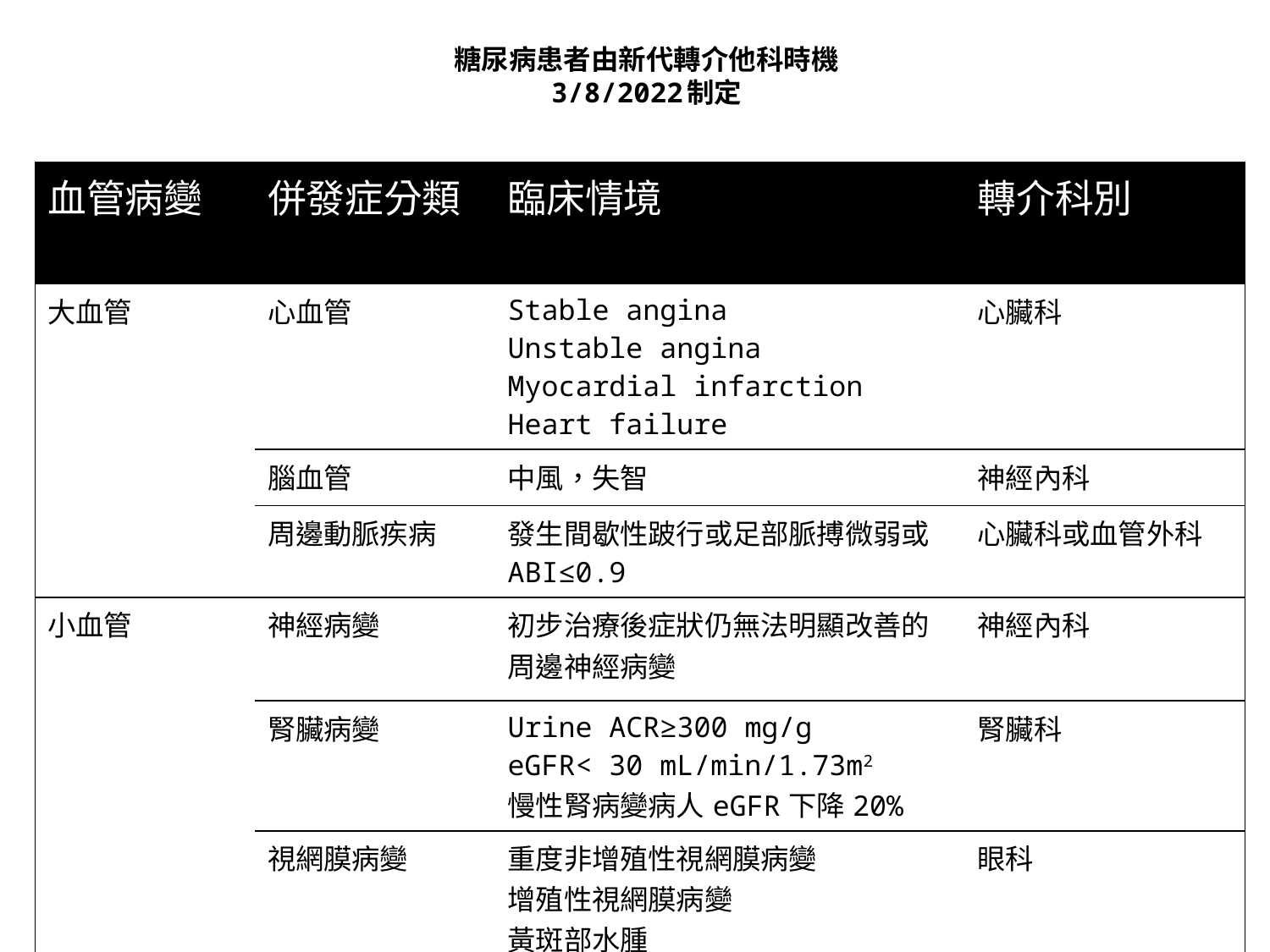

# 糖尿病患者由新代轉介他科時機 3/8/2022制定
| 血管病變 | 併發症分類 | 臨床情境 | 轉介科別 |
| --- | --- | --- | --- |
| 大血管 | 心血管 | Stable angina Unstable angina Myocardial infarction Heart failure | 心臟科 |
|  | 腦血管 | 中風，失智 | 神經內科 |
|  | 周邊動脈疾病 | 發生間歇性跛行或足部脈搏微弱或ABI≤0.9 | 心臟科或血管外科 |
| 小血管 | 神經病變 | 初步治療後症狀仍無法明顯改善的周邊神經病變 | 神經內科 |
|  | 腎臟病變 | Urine ACR≥300 mg/g eGFR< 30 mL/min/1.73m2 慢性腎病變病人eGFR下降20% | 腎臟科 |
|  | 視網膜病變 | 重度非增殖性視網膜病變 增殖性視網膜病變 黃斑部水腫 有視力模糊等症狀 | 眼科 |